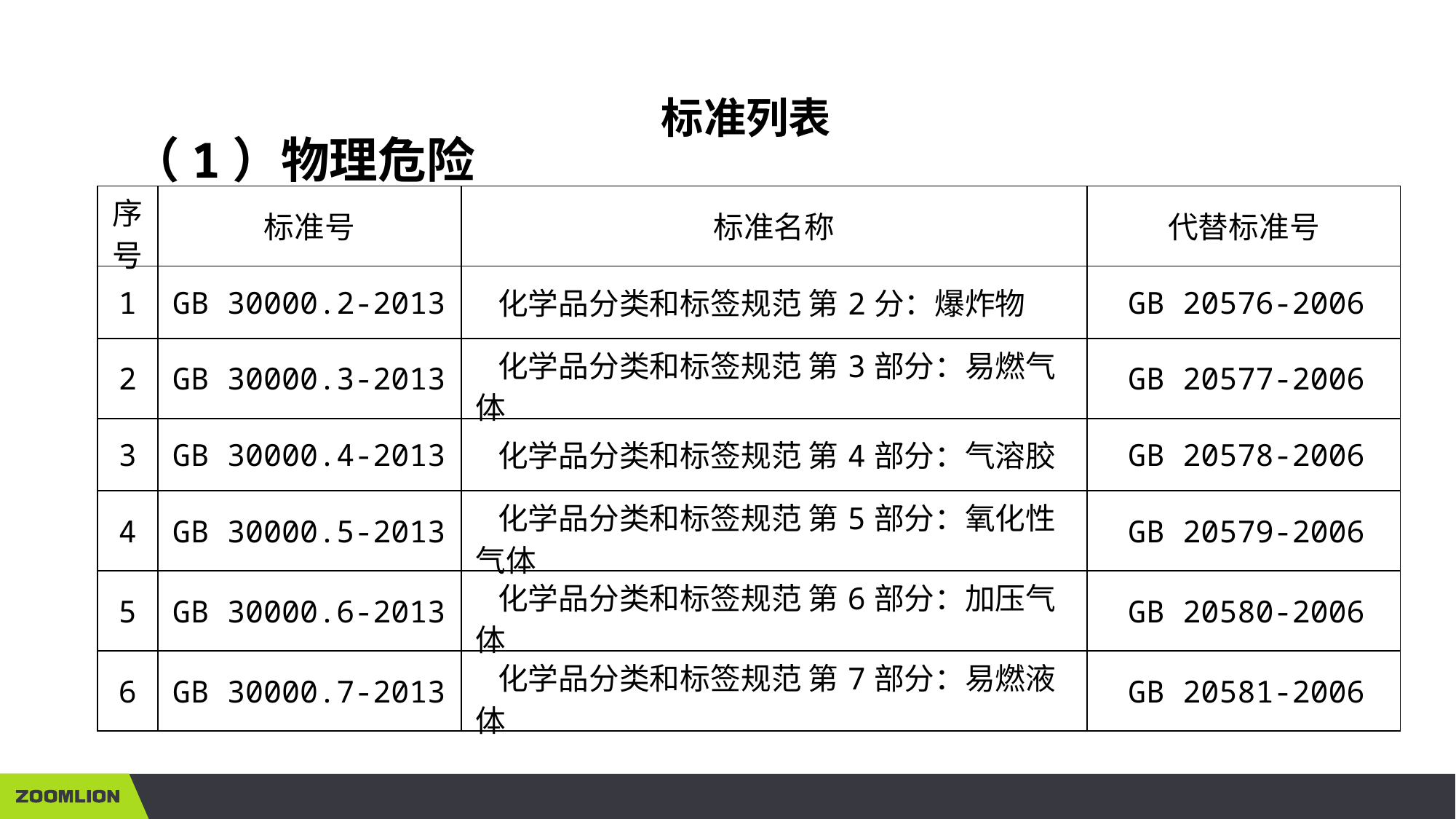

标准列表
（1）物理危险
| 序号 | 标准号 | 标准名称 | 代替标准号 |
| --- | --- | --- | --- |
| 1 | GB 30000.2-2013 | 化学品分类和标签规范 第2分：爆炸物 | GB 20576-2006 |
| 2 | GB 30000.3-2013 | 化学品分类和标签规范 第3部分：易燃气体 | GB 20577-2006 |
| 3 | GB 30000.4-2013 | 化学品分类和标签规范 第4部分：气溶胶 | GB 20578-2006 |
| 4 | GB 30000.5-2013 | 化学品分类和标签规范 第5部分：氧化性气体 | GB 20579-2006 |
| 5 | GB 30000.6-2013 | 化学品分类和标签规范 第6部分：加压气体 | GB 20580-2006 |
| 6 | GB 30000.7-2013 | 化学品分类和标签规范 第7部分：易燃液体 | GB 20581-2006 |